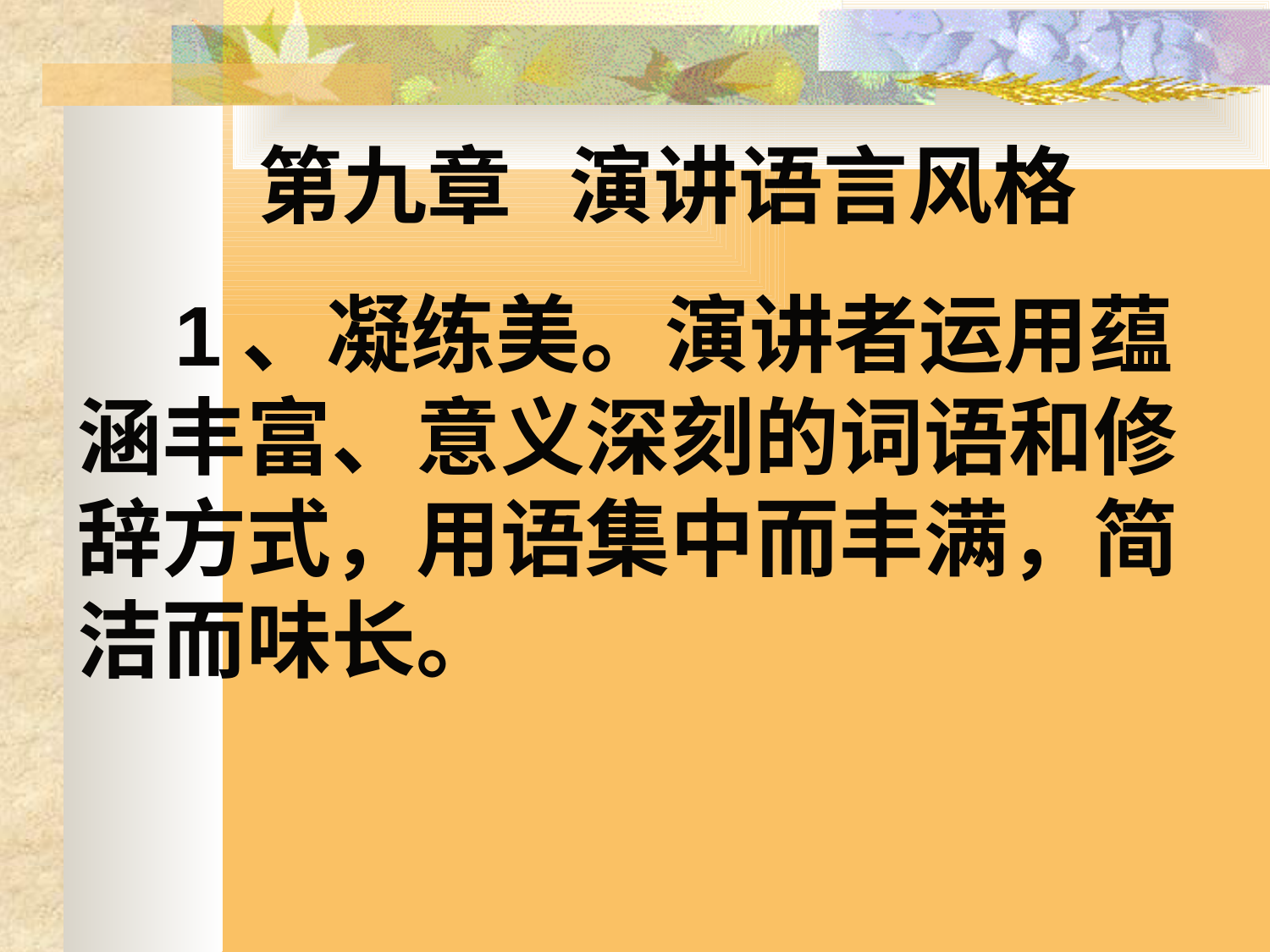

第九章   演讲语言风格
    1、凝练美。演讲者运用蕴涵丰富、意义深刻的词语和修辞方式，用语集中而丰满，简洁而味长。